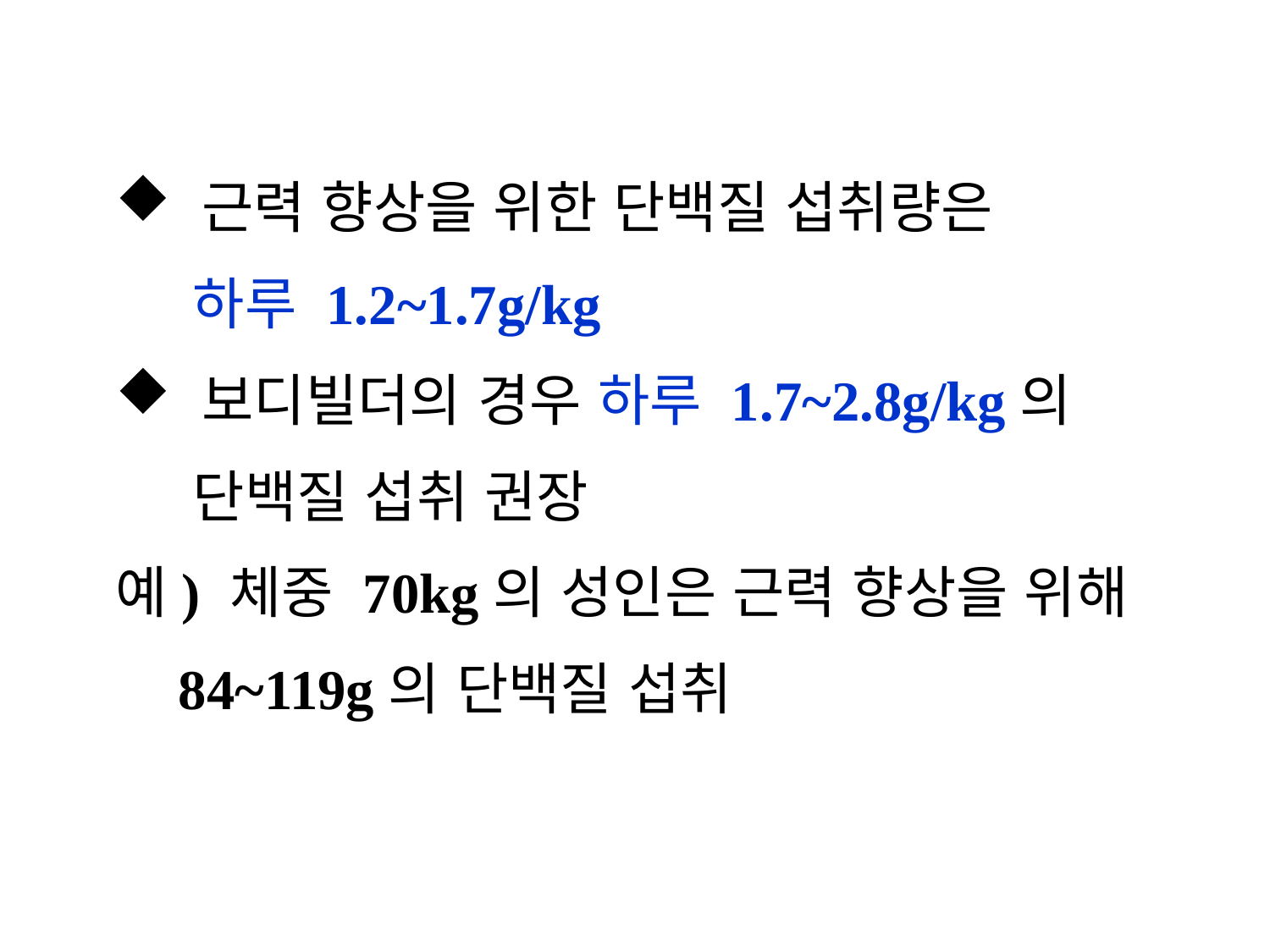

근력 향상을 위한 단백질 섭취량은
    하루 1.2~1.7g/kg
 보디빌더의 경우 하루 1.7~2.8g/kg의
    단백질 섭취 권장
예) 체중 70kg의 성인은 근력 향상을 위해
    84~119g의 단백질 섭취